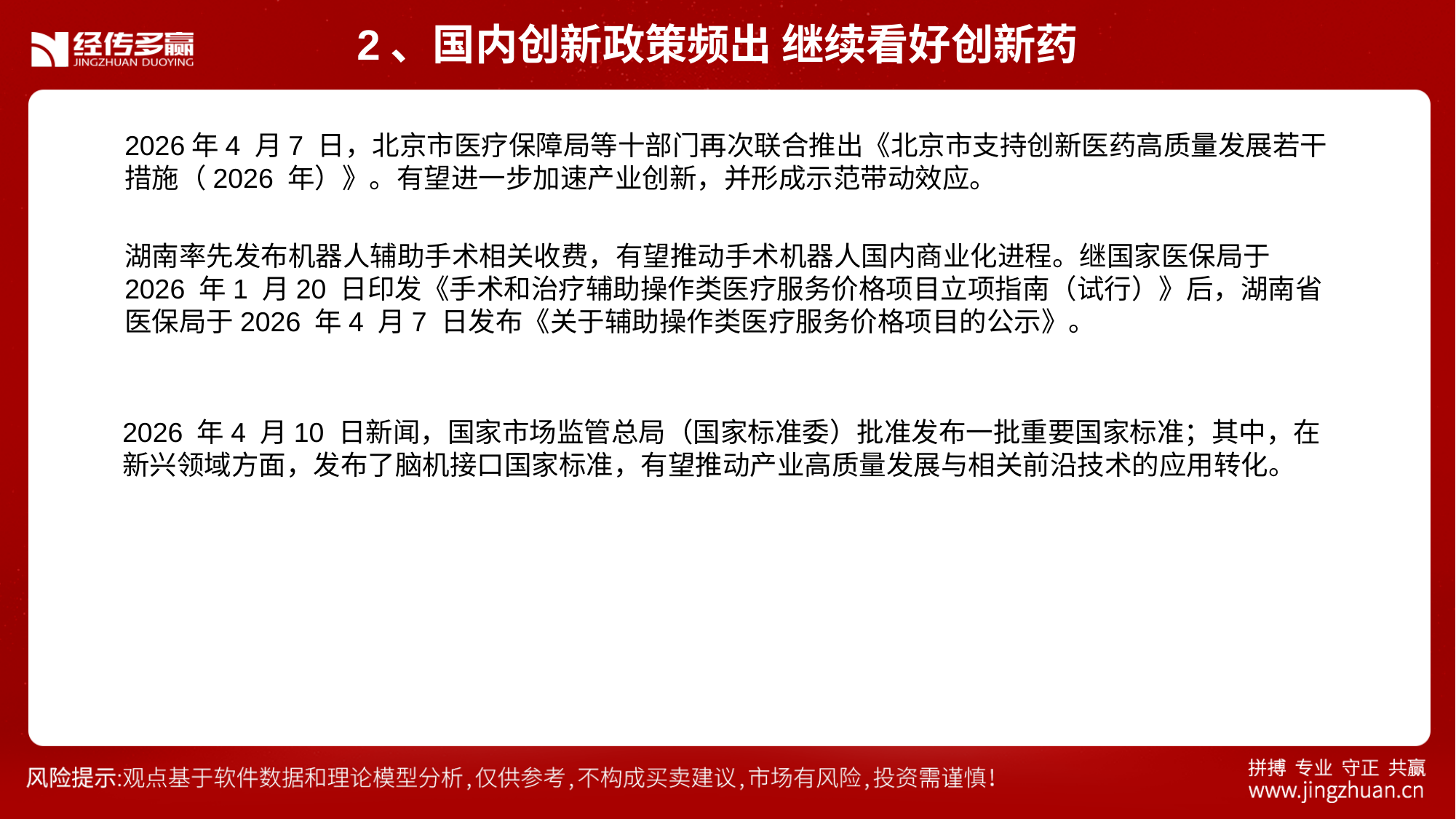

2、国内创新政策频出 继续看好创新药
2026年4 月7 日，北京市医疗保障局等十部门再次联合推出《北京市支持创新医药高质量发展若干措施（2026 年）》。有望进一步加速产业创新，并形成示范带动效应。
湖南率先发布机器人辅助手术相关收费，有望推动手术机器人国内商业化进程。继国家医保局于2026 年1 月20 日印发《手术和治疗辅助操作类医疗服务价格项目立项指南（试行）》后，湖南省医保局于2026 年4 月7 日发布《关于辅助操作类医疗服务价格项目的公示》。
2026 年4 月10 日新闻，国家市场监管总局（国家标准委）批准发布一批重要国家标准；其中，在新兴领域方面，发布了脑机接口国家标准，有望推动产业高质量发展与相关前沿技术的应用转化。